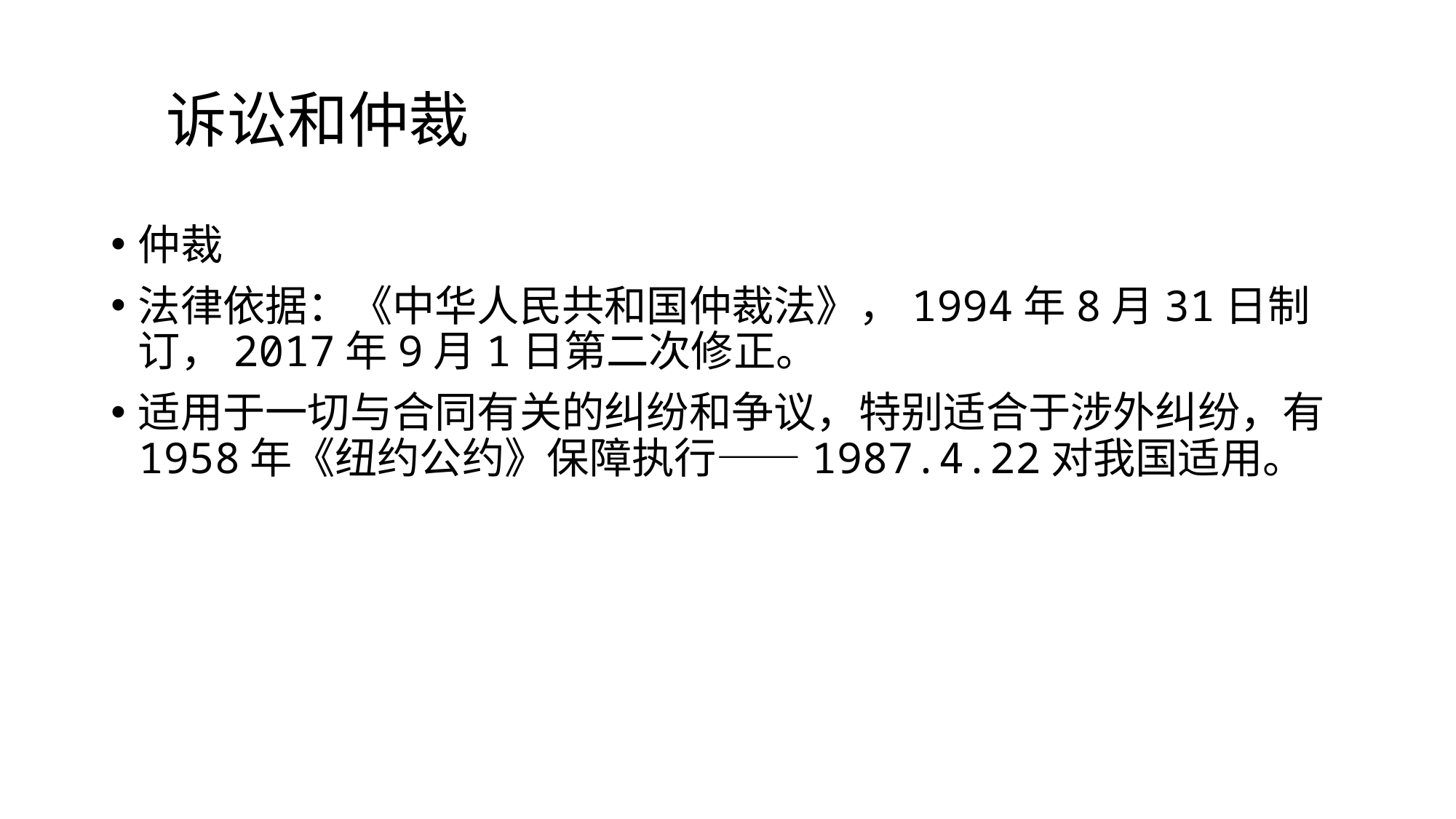

# 诉讼和仲裁
仲裁
法律依据：《中华人民共和国仲裁法》，1994年8月31日制订，2017年9月1日第二次修正。
适用于一切与合同有关的纠纷和争议，特别适合于涉外纠纷，有1958年《纽约公约》保障执行——1987.4.22对我国适用。